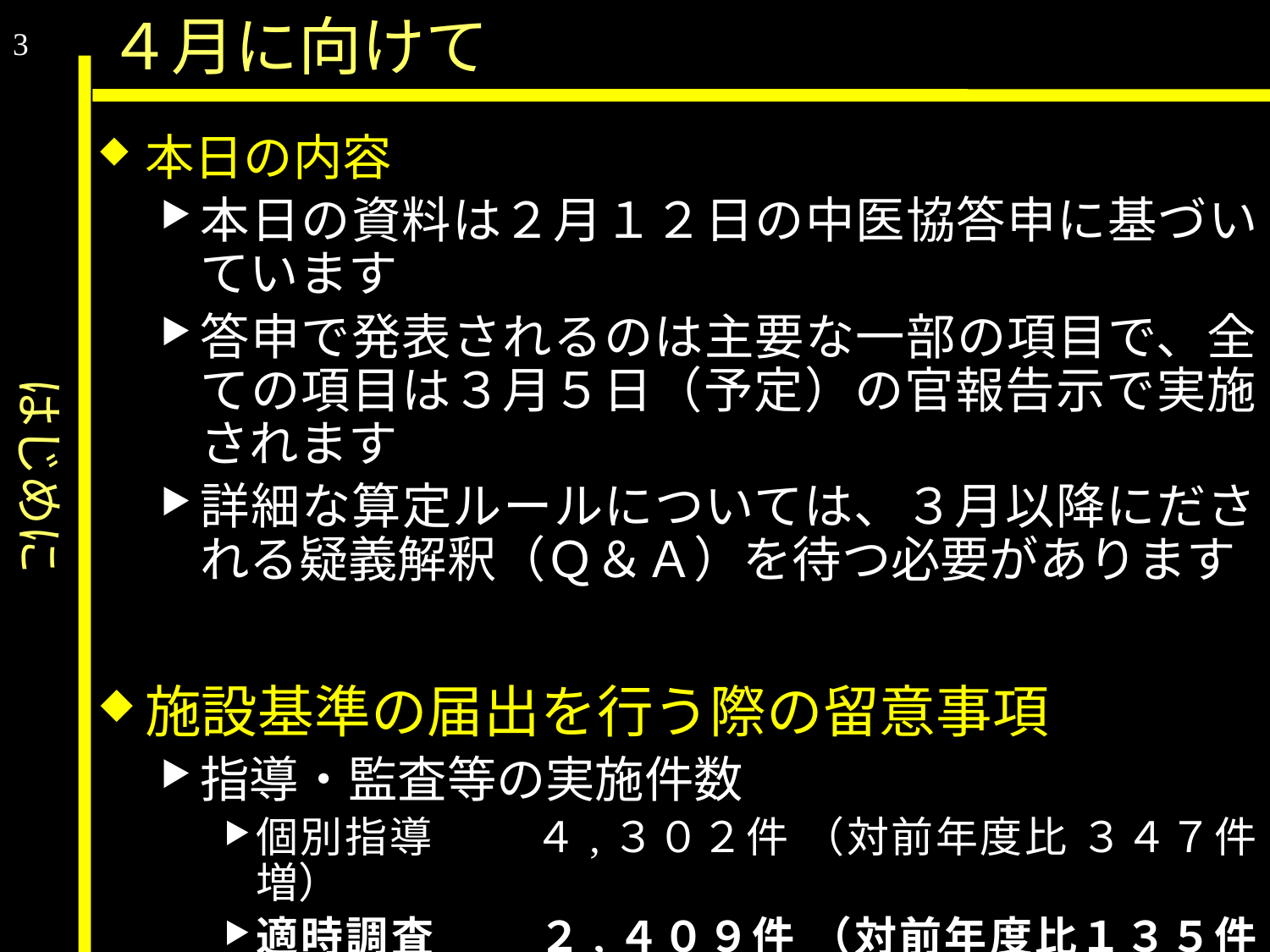

はじめに
４月に向けて
3

本日の内容
本日の資料は２月１２日の中医協答申に基づいています
答申で発表されるのは主要な一部の項目で、全ての項目は３月５日（予定）の官報告示で実施されます
詳細な算定ルールについては、３月以降にだされる疑義解釈（Ｑ＆Ａ）を待つ必要があります

施設基準の届出を行う際の留意事項
指導・監査等の実施件数
個別指導　　 ４,３０２件 （対前年度比 ３４７件増）
適時調査　　 ２,４０９件 （対前年度比１３５件増）
監査 　　　　　　 　９７件 （対前年度比　 ６４件減）